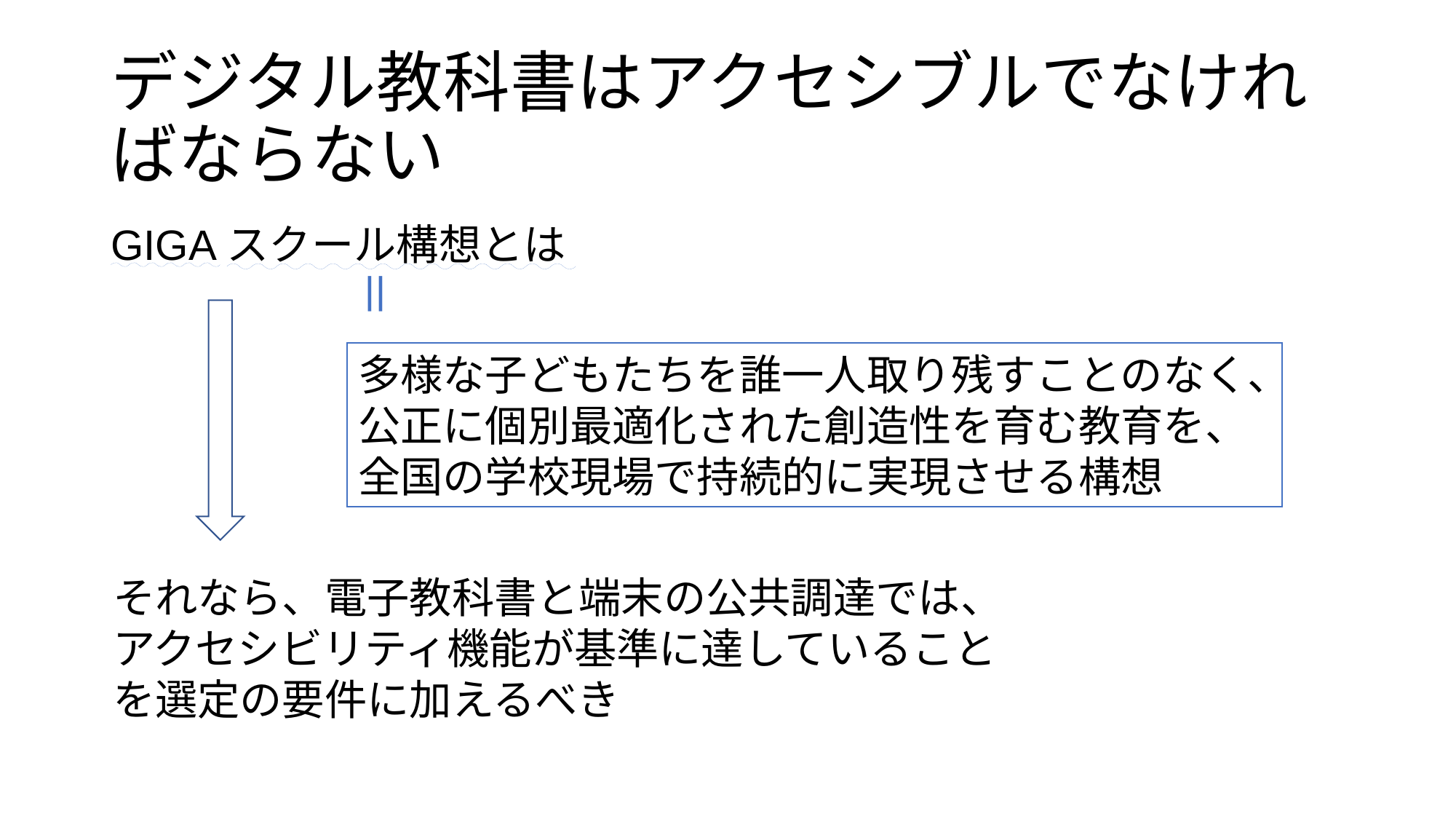

# デジタル教科書はアクセシブルでなければならない
GIGAスクール構想とは

＝

多様な子どもたちを誰一人取り残すことのなく、公正に個別最適化された創造性を育む教育を、全国の学校現場で持続的に実現させる構想
それなら、電子教科書と端末の公共調達では、アクセシビリティ機能が基準に達していることを選定の要件に加えるべき